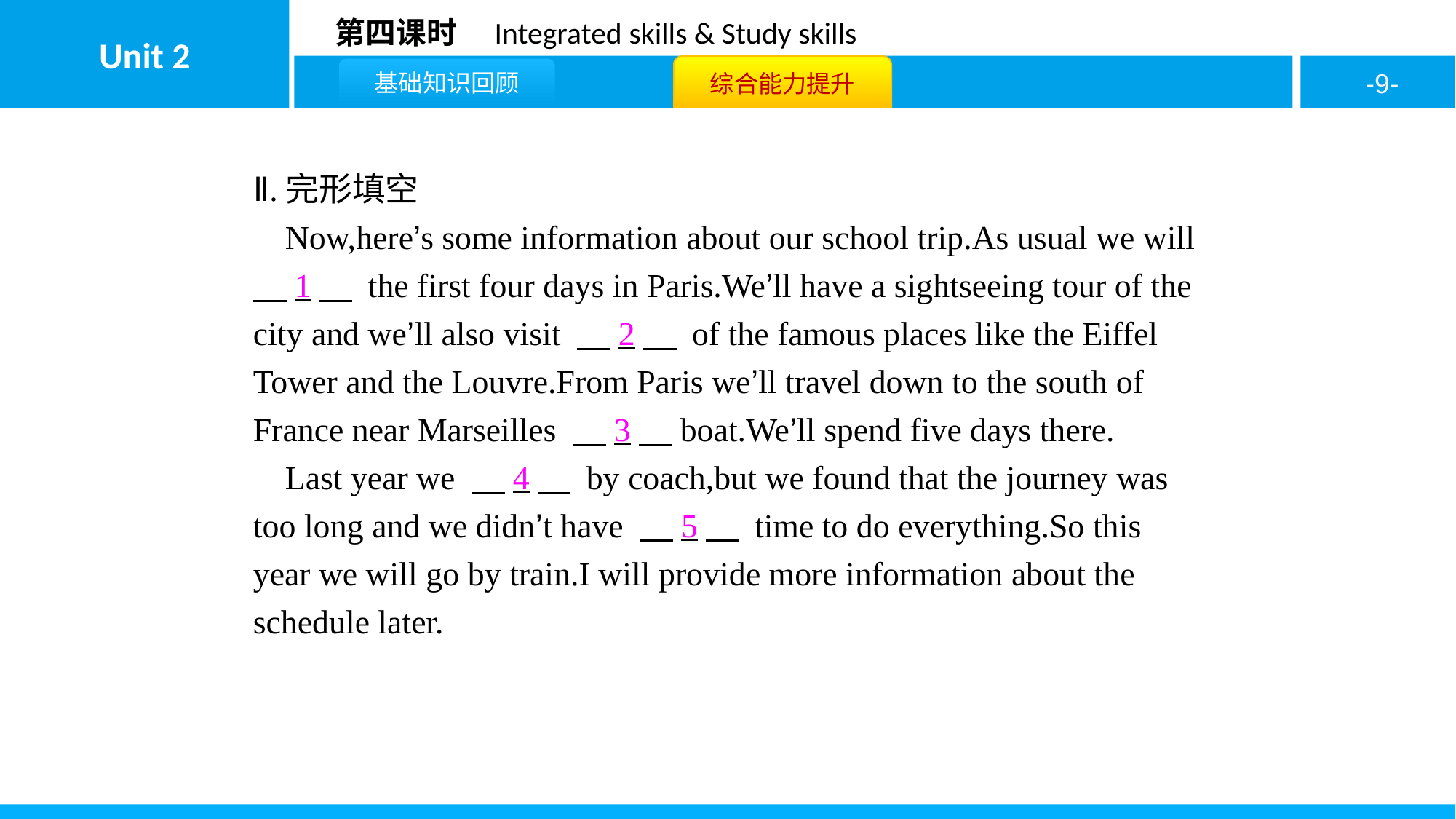

Ⅱ.完形填空
Now,here’s some information about our school trip.As usual we will 　1　 the first four days in Paris.We’ll have a sightseeing tour of the city and we’ll also visit 　2　 of the famous places like the Eiffel Tower and the Louvre.From Paris we’ll travel down to the south of France near Marseilles 　3　boat.We’ll spend five days there.
Last year we 　4　 by coach,but we found that the journey was too long and we didn’t have 　5　 time to do everything.So this year we will go by train.I will provide more information about the schedule later.